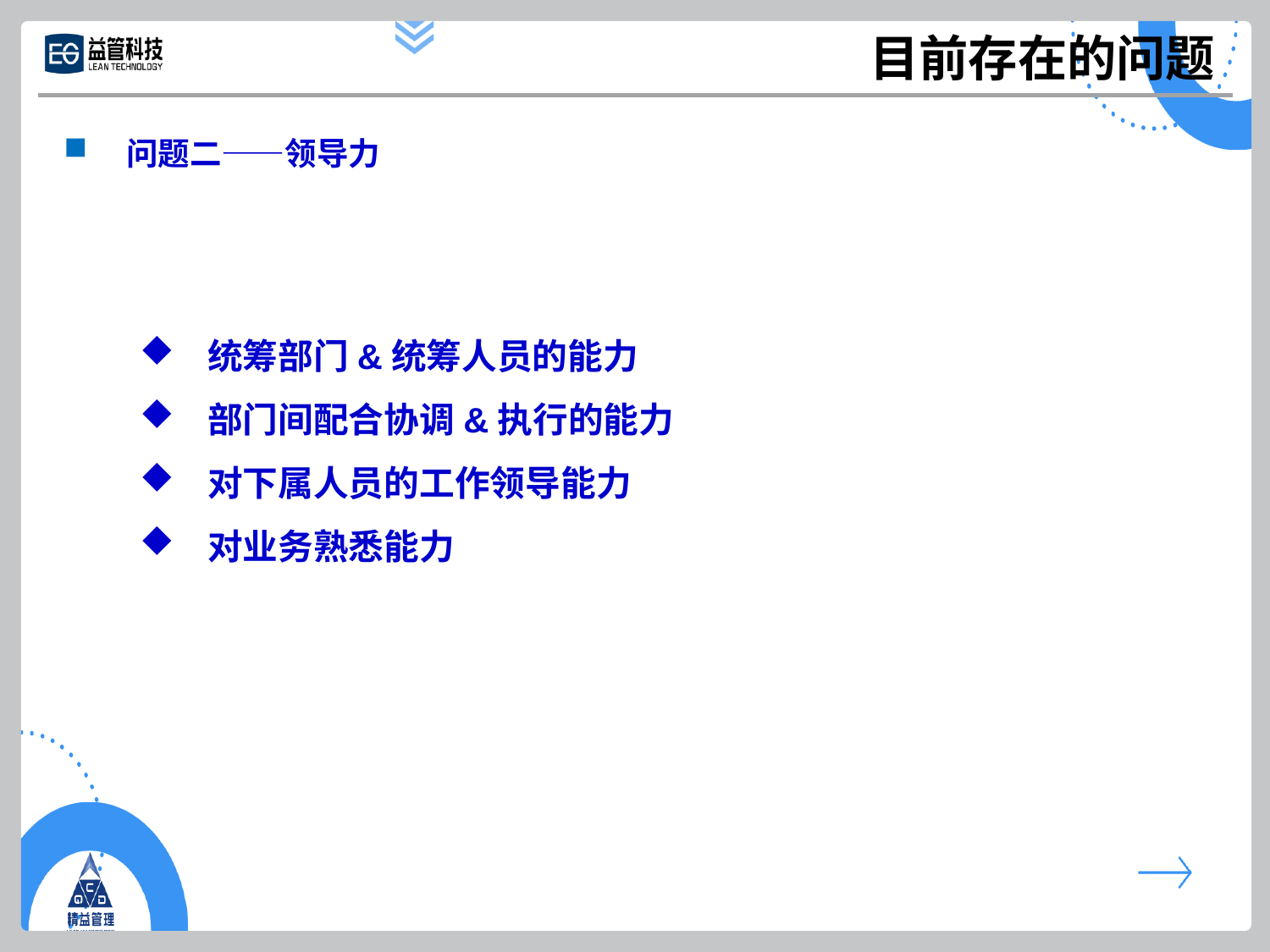

目前存在的问题
 问题二——领导力
   统筹部门&统筹人员的能力
   部门间配合协调&执行的能力
   对下属人员的工作领导能力
   对业务熟悉能力